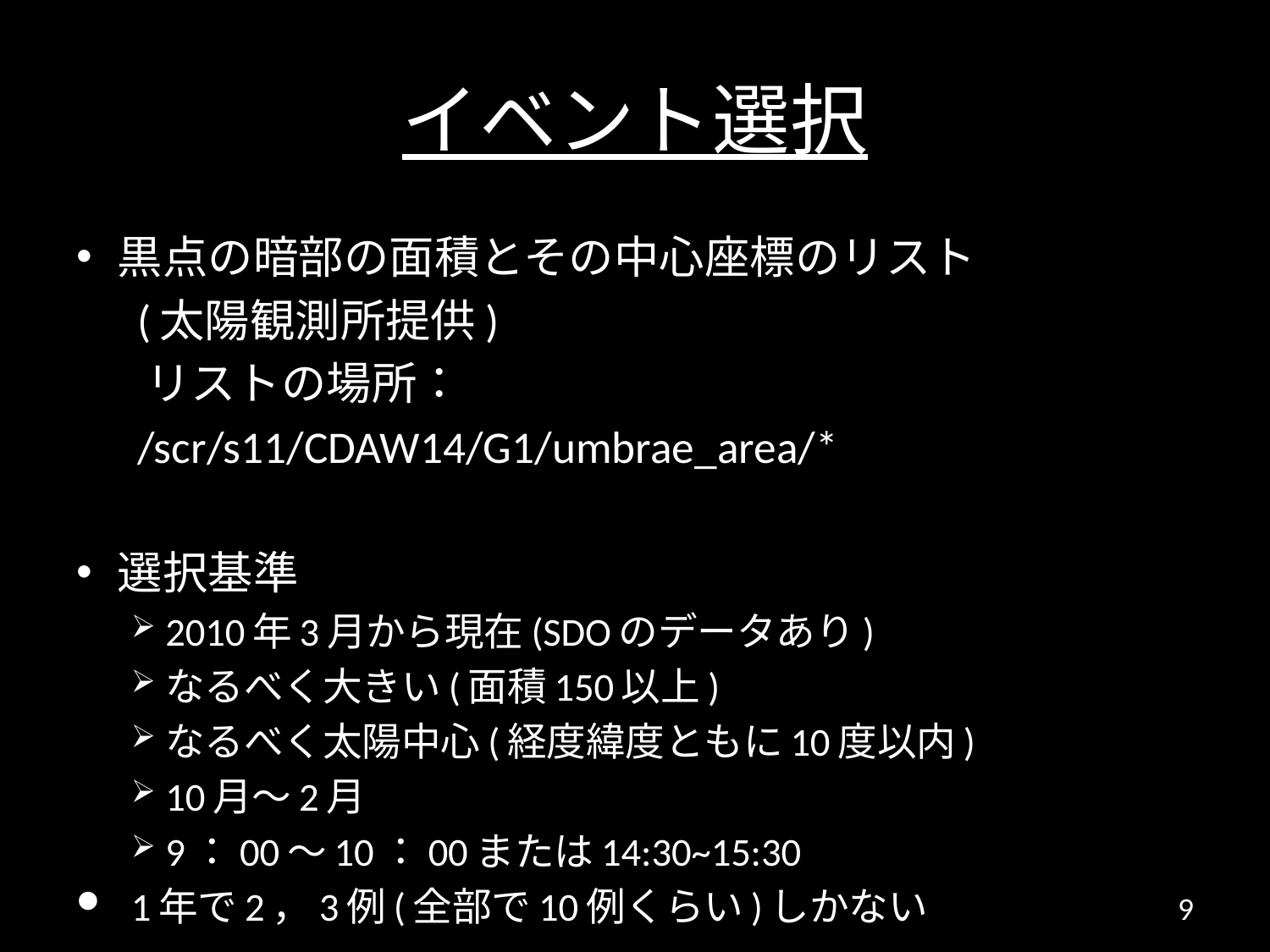

# イベント選択
黒点の暗部の面積とその中心座標のリスト
      (太陽観測所提供)
      リストの場所：
      /scr/s11/CDAW14/G1/umbrae_area/*

選択基準
2010年3月から現在(SDOのデータあり)
なるべく大きい(面積150以上)
なるべく太陽中心(経度緯度ともに10度以内)
10月～2月
9：00～10：00または14:30~15:30
1年で2，3例(全部で10例くらい)しかない
9